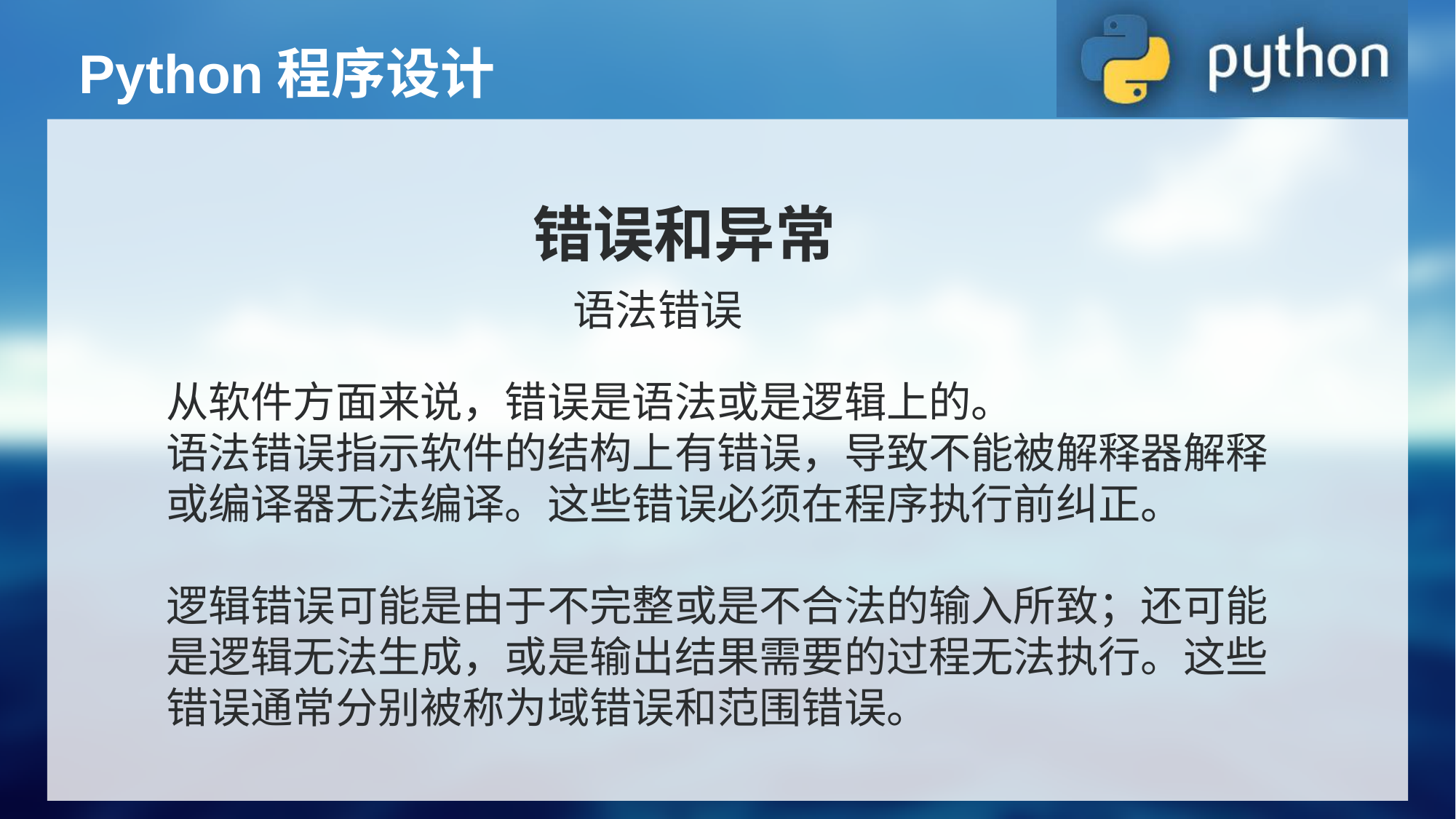

Python程序设计
错误和异常
语法错误
从软件方面来说，错误是语法或是逻辑上的。
语法错误指示软件的结构上有错误，导致不能被解释器解释或编译器无法编译。这些错误必须在程序执行前纠正。

逻辑错误可能是由于不完整或是不合法的输入所致；还可能是逻辑无法生成，或是输出结果需要的过程无法执行。这些错误通常分别被称为域错误和范围错误。